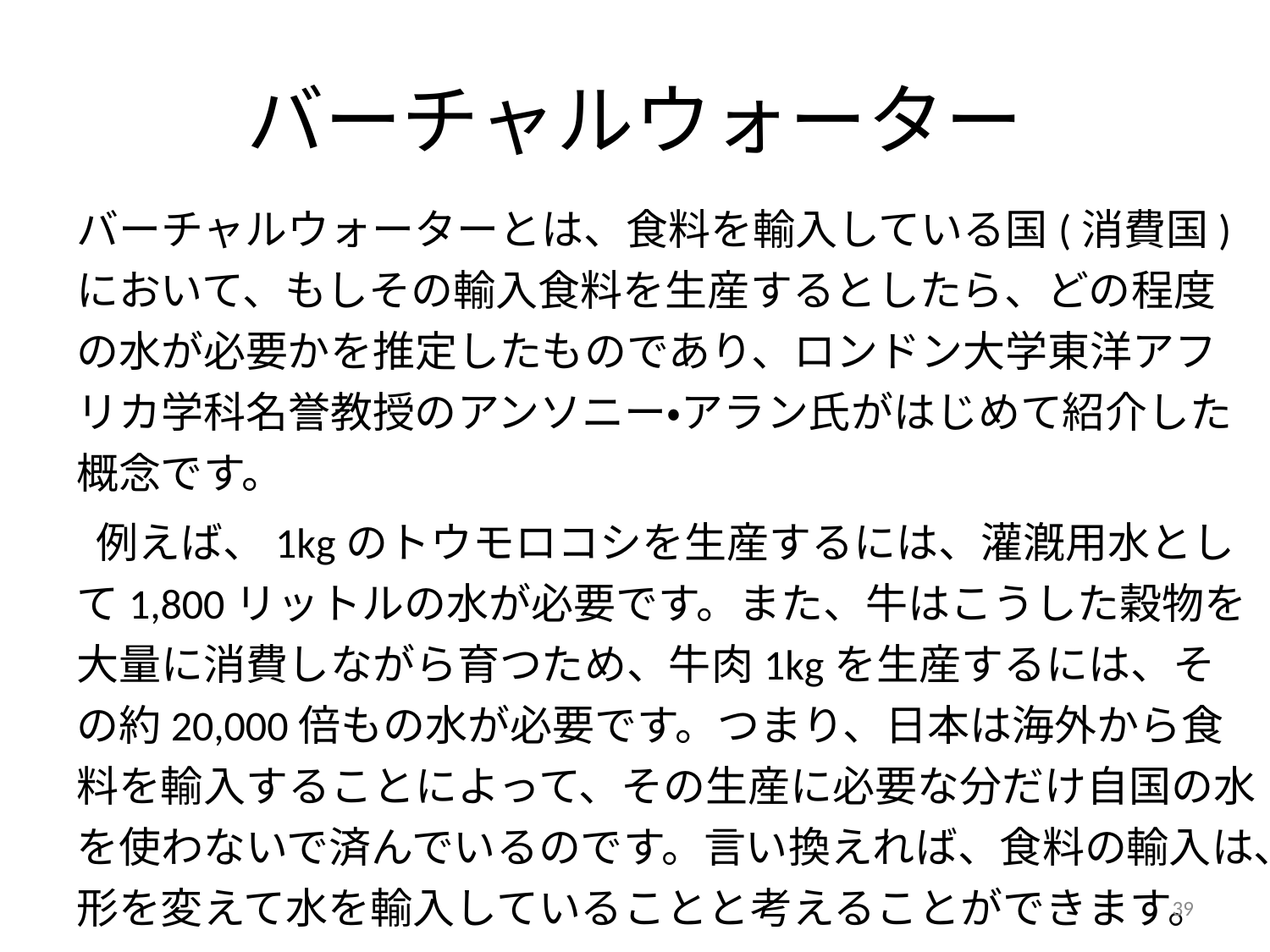

# バーチャルウォーター
バーチャルウォーターとは、食料を輸入している国(消費国)において、もしその輸入食料を生産するとしたら、どの程度の水が必要かを推定したものであり、ロンドン大学東洋アフリカ学科名誉教授のアンソニー・アラン氏がはじめて紹介した概念です。
 例えば、1kgのトウモロコシを生産するには、灌漑用水として1,800リットルの水が必要です。また、牛はこうした穀物を大量に消費しながら育つため、牛肉1kgを生産するには、その約20,000倍もの水が必要です。つまり、日本は海外から食料を輸入することによって、その生産に必要な分だけ自国の水を使わないで済んでいるのです。言い換えれば、食料の輸入は、形を変えて水を輸入していることと考えることができます。
39